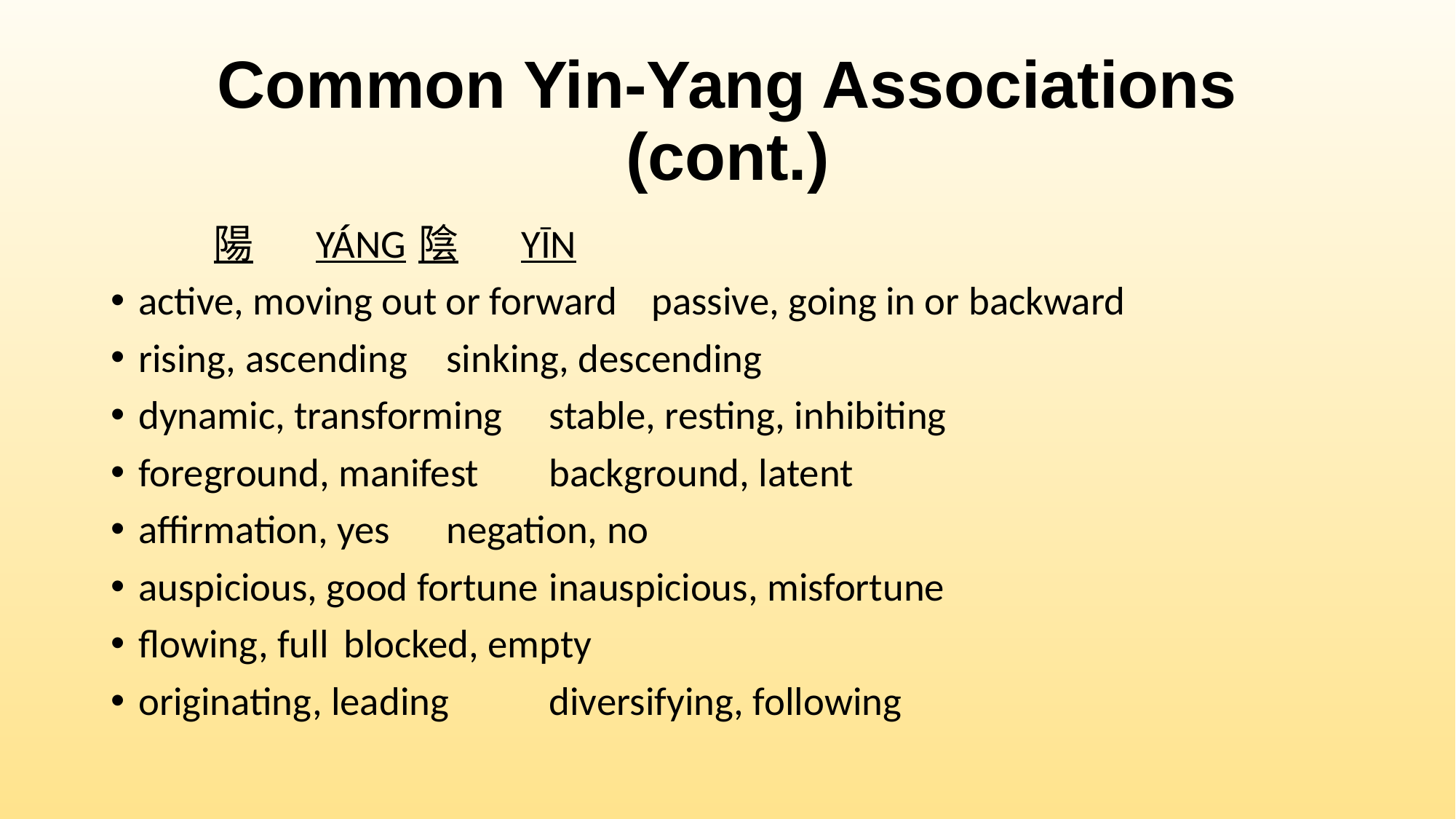

# Common Yin-Yang Associations (cont.)
	陽	YÁNG						陰	YĪN
active, moving out or forward			passive, going in or backward
rising, ascending					sinking, descending
dynamic, transforming				stable, resting, inhibiting
foreground, manifest				background, latent
affirmation, yes					negation, no
auspicious, good fortune				inauspicious, misfortune
flowing, full						blocked, empty
originating, leading				diversifying, following